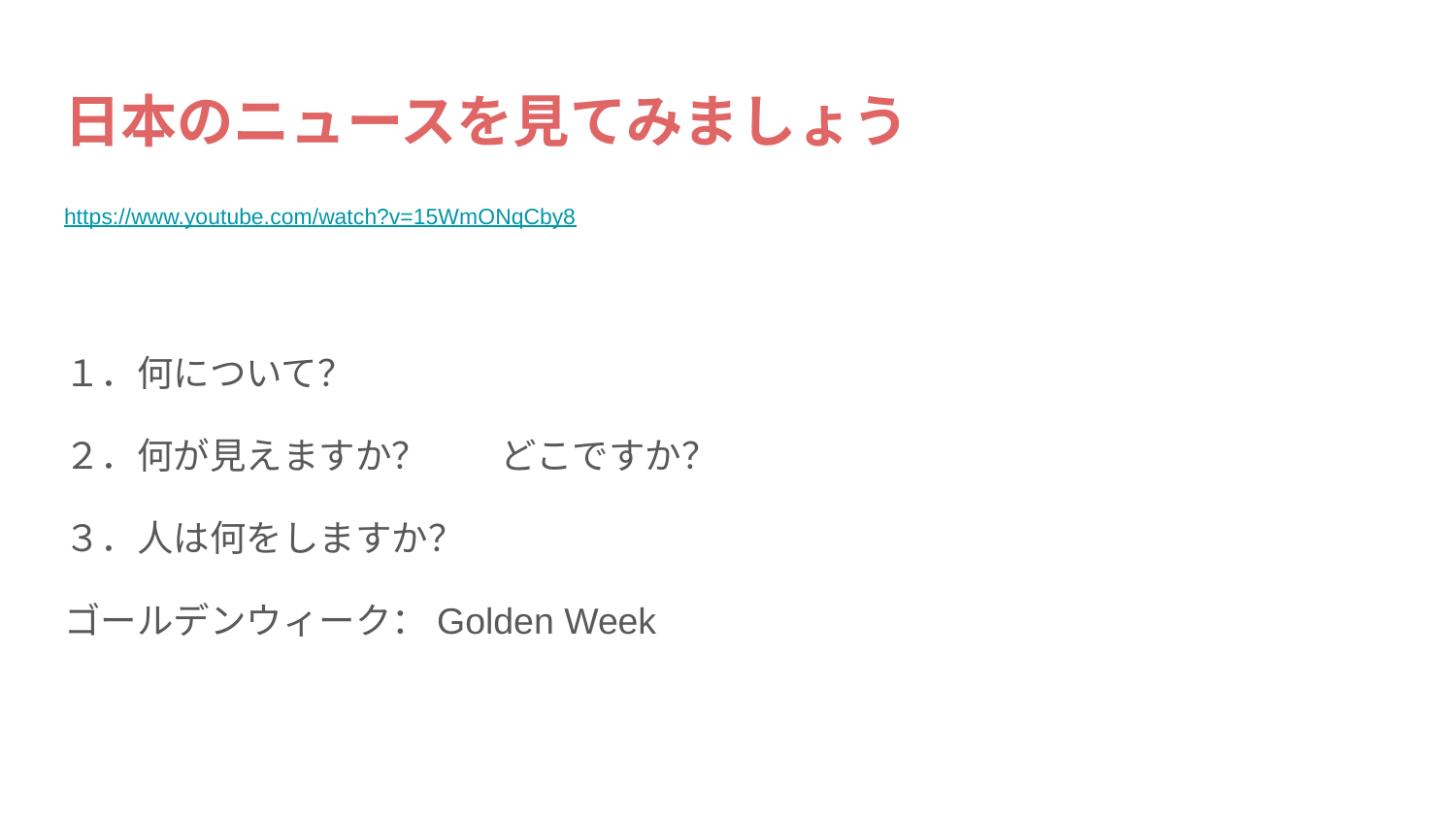

# 日本のニュースを見てみましょう
https://www.youtube.com/watch?v=15WmONqCby8

１．何について？
２．何が見えますか？　　どこですか？
３．人は何をしますか？
ゴールデンウィーク：Golden Week